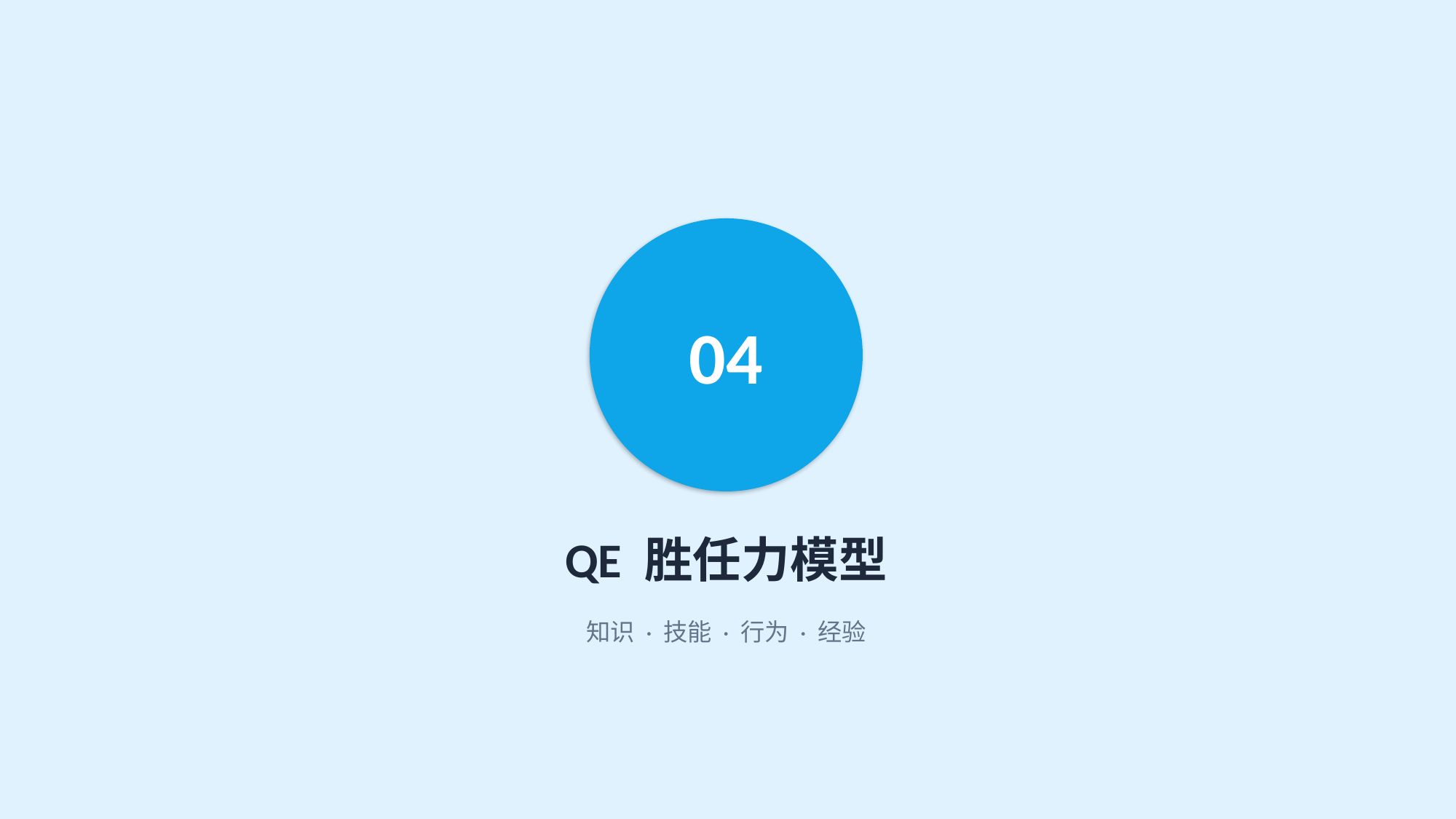

04
QE 胜任力模型
知识 · 技能 · 行为 · 经验